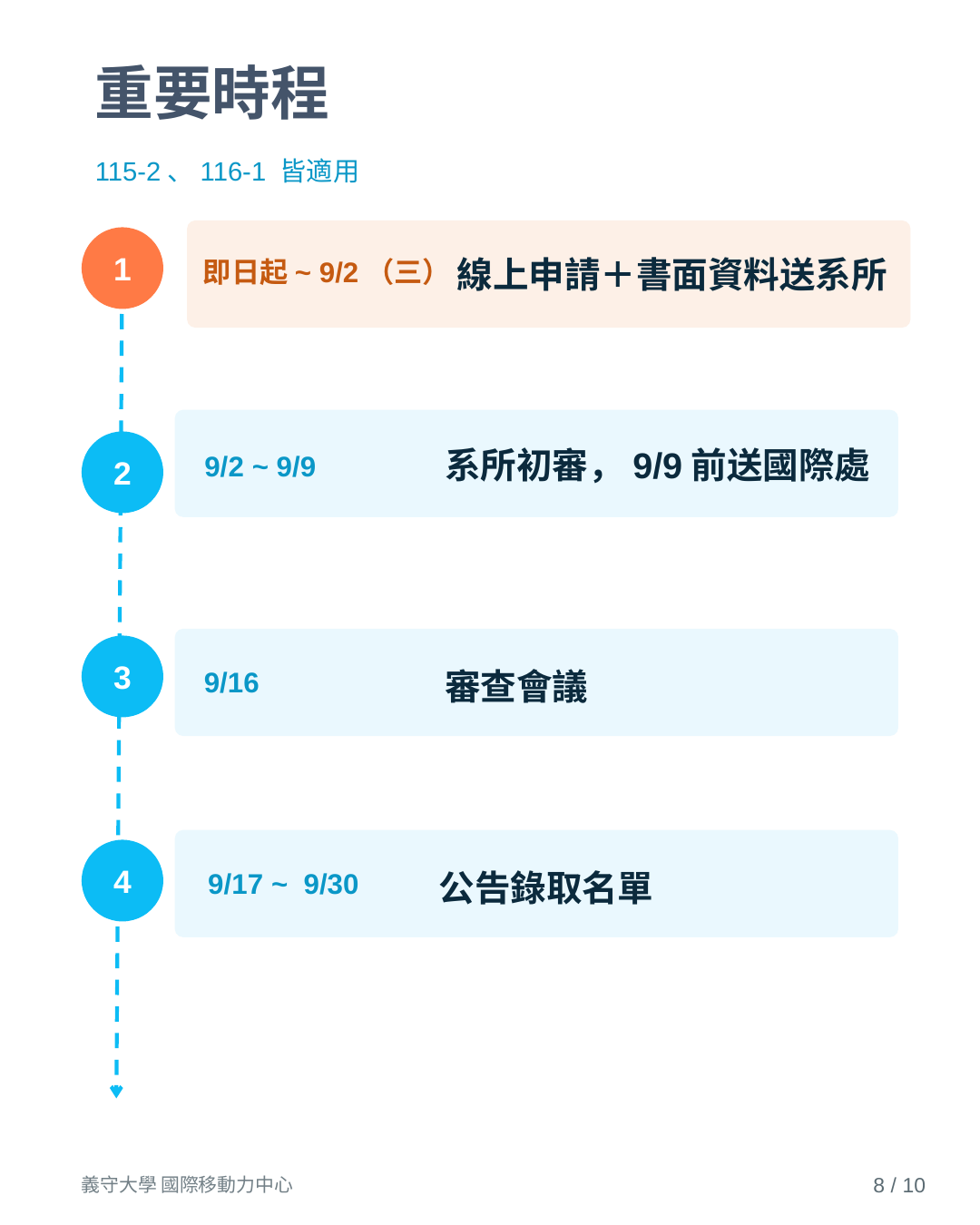

重要時程
115-2、116-1 皆適用

1

線上申請＋書面資料送系所
即日起~ 9/2（三）

系所初審，9/9前送國際處
9/2 ~ 9/9

2

3
9/16
審查會議

4
9/17 ~  9/30
公告錄取名單
義守大學 國際移動力中心
8 / 10